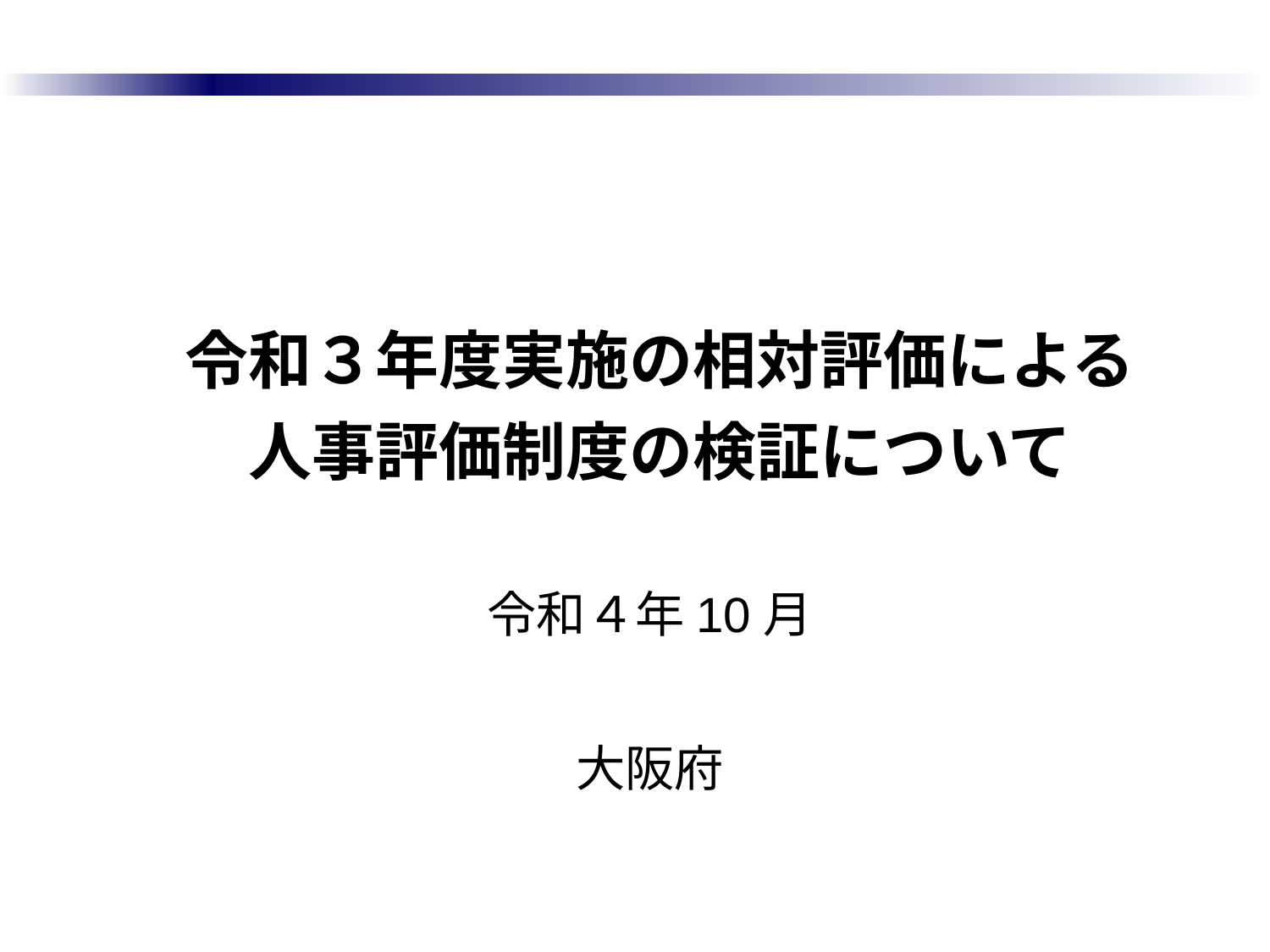

# 令和３年度実施の相対評価による 人事評価制度の検証について
令和４年10月
大阪府